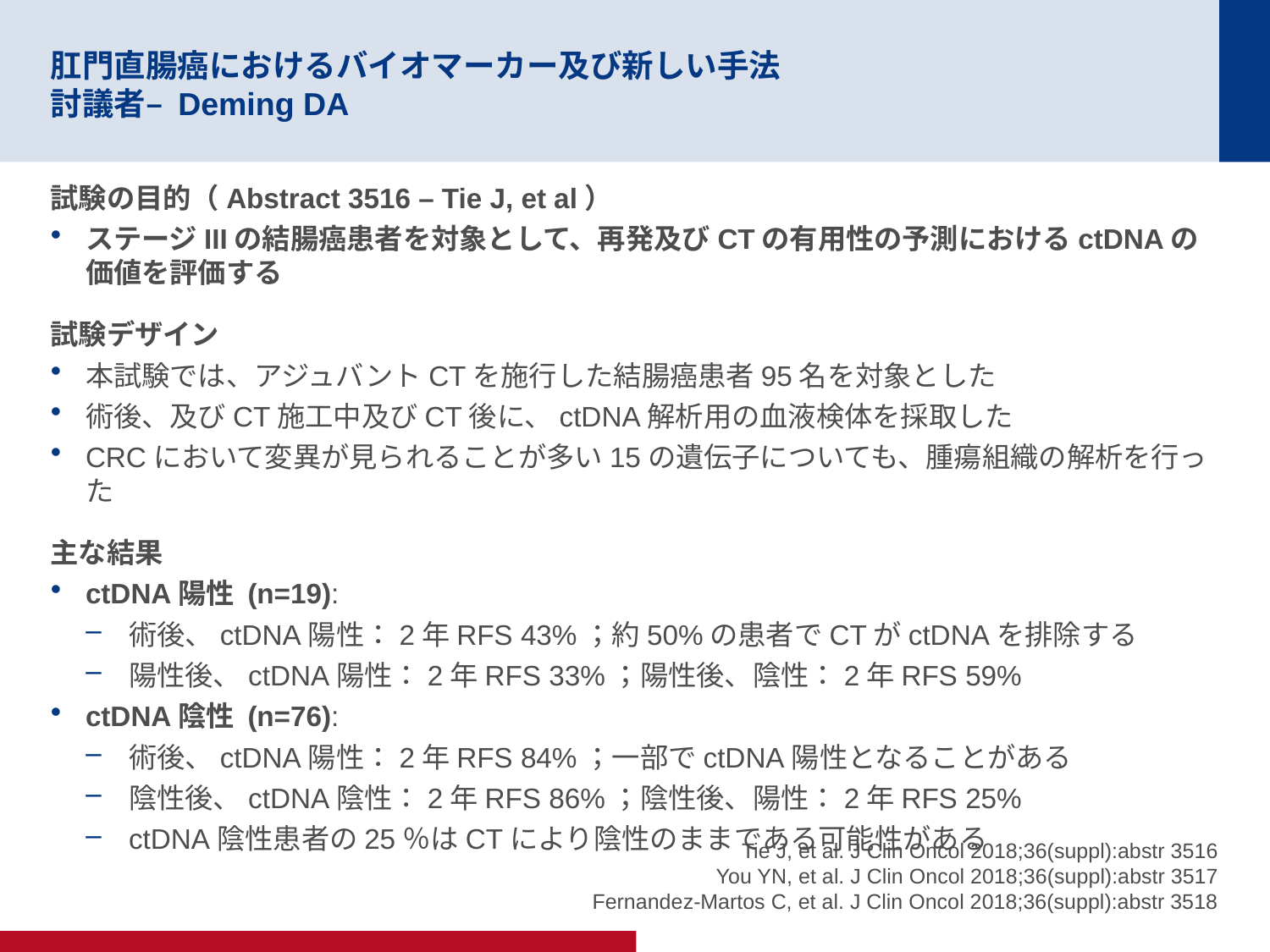

# 肛門直腸癌におけるバイオマーカー及び新しい手法 討議者– Deming DA
試験の目的（Abstract 3516 – Tie J, et al）
ステージIIIの結腸癌患者を対象として、再発及びCTの有用性の予測におけるctDNAの価値を評価する
試験デザイン
本試験では、アジュバントCTを施行した結腸癌患者95名を対象とした
術後、及びCT施工中及びCT後に、ctDNA解析用の血液検体を採取した
CRCにおいて変異が見られることが多い15の遺伝子についても、腫瘍組織の解析を行った
主な結果
ctDNA陽性 (n=19):
術後、ctDNA陽性：2年RFS 43%；約50%の患者でCTがctDNAを排除する
陽性後、ctDNA陽性：2年RFS 33%；陽性後、陰性：2年RFS 59%
ctDNA陰性 (n=76):
術後、ctDNA陽性：2年RFS 84%；一部でctDNA陽性となることがある
陰性後、ctDNA陰性：2年RFS 86%；陰性後、陽性：2年RFS 25%
ctDNA陰性患者の25％はCTにより陰性のままである可能性がある
Tie J, et al. J Clin Oncol 2018;36(suppl):abstr 3516
You YN, et al. J Clin Oncol 2018;36(suppl):abstr 3517
Fernandez-Martos C, et al. J Clin Oncol 2018;36(suppl):abstr 3518